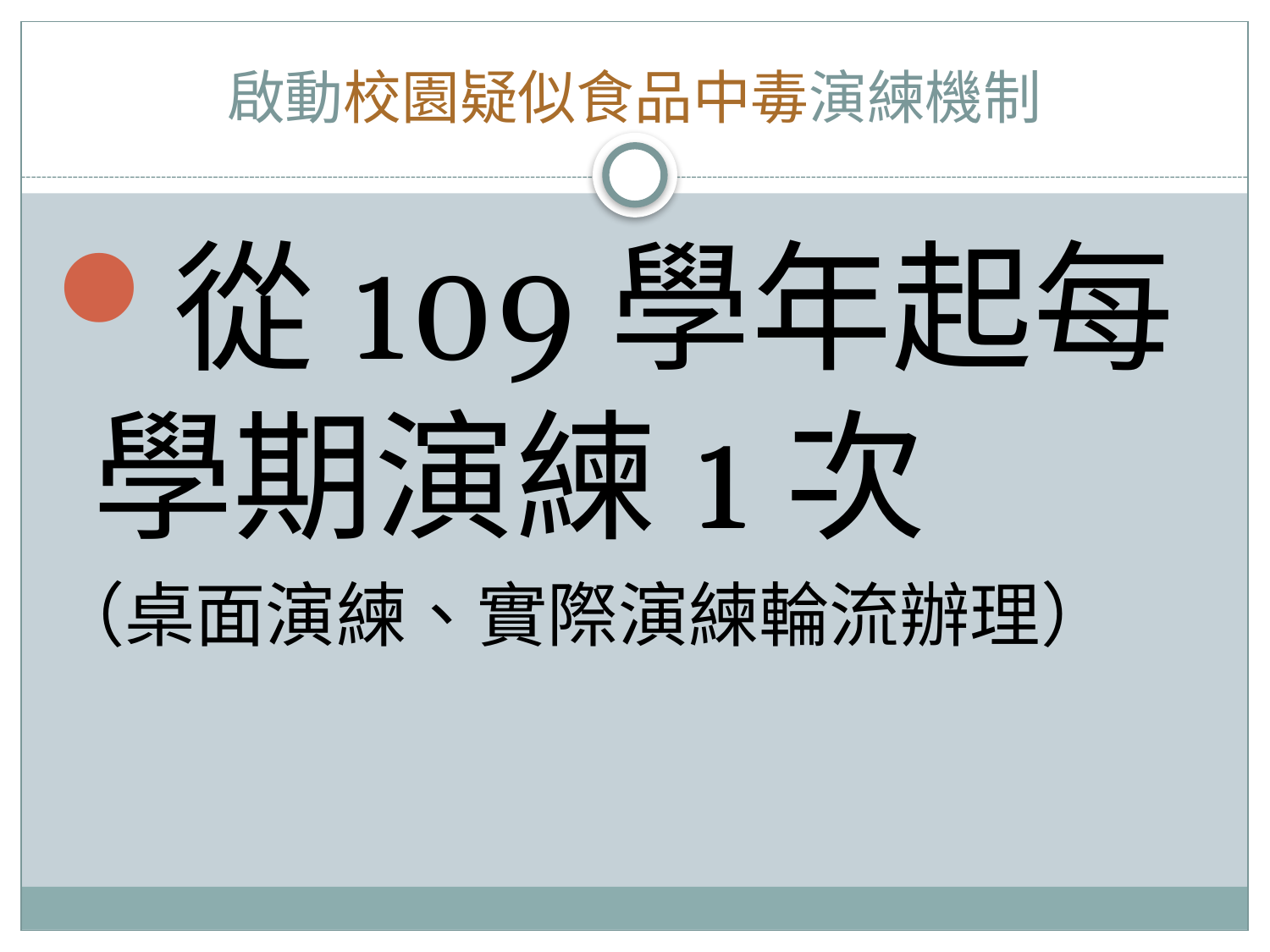

# 啟動校園疑似食品中毒演練機制
從109學年起每學期演練1次
（桌面演練、實際演練輪流辦理）